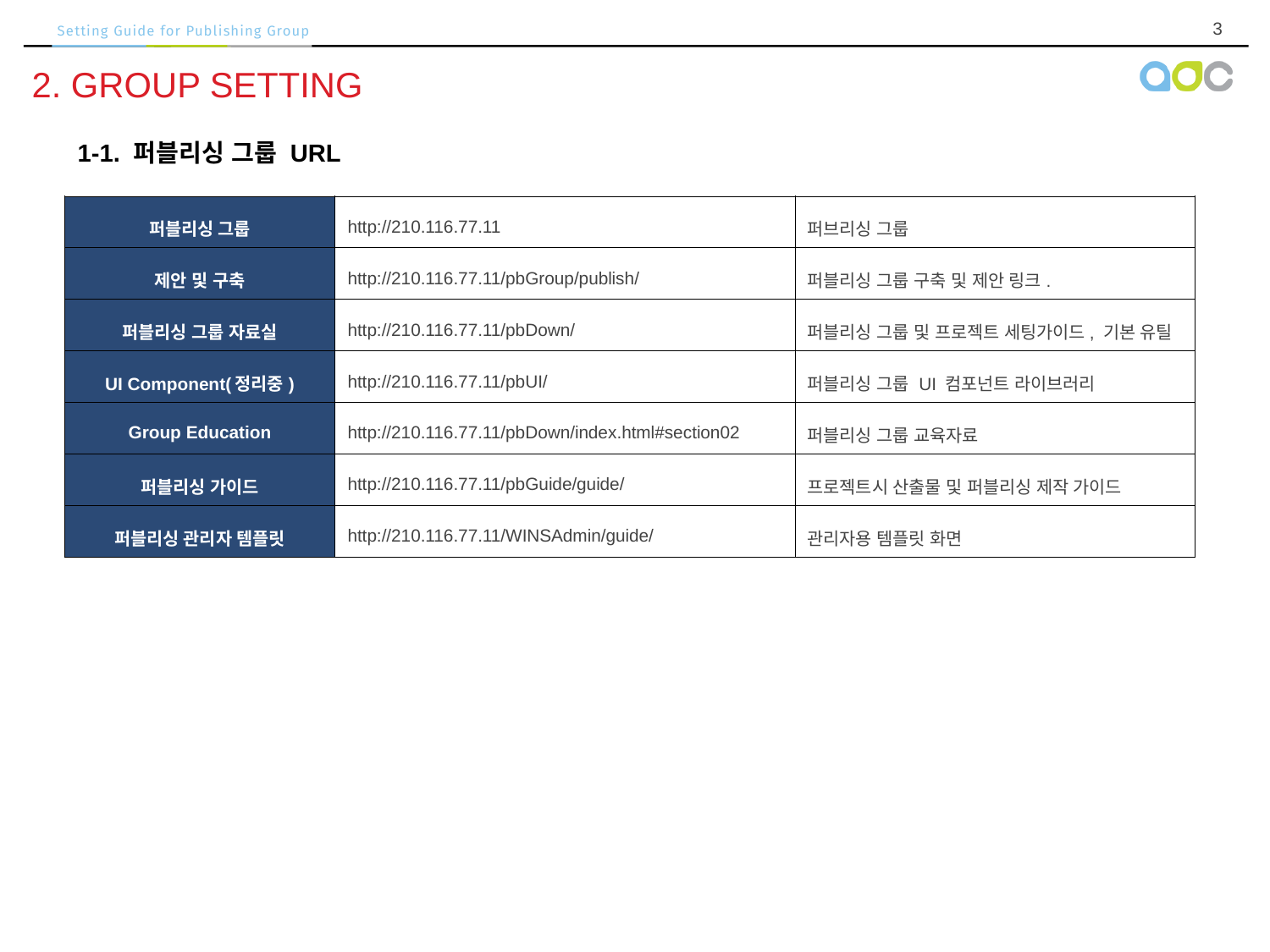

2. GROUP SETTING
1-1. 퍼블리싱 그룹 URL
| 퍼블리싱 그룹 | http://210.116.77.11 | 퍼브리싱 그룹 |
| --- | --- | --- |
| 제안 및 구축 | http://210.116.77.11/pbGroup/publish/ | 퍼블리싱 그룹 구축 및 제안 링크. |
| 퍼블리싱 그룹 자료실 | http://210.116.77.11/pbDown/ | 퍼블리싱 그룹 및 프로젝트 세팅가이드, 기본 유틸 |
| UI Component(정리중) | http://210.116.77.11/pbUI/ | 퍼블리싱 그룹 UI 컴포넌트 라이브러리 |
| Group Education | http://210.116.77.11/pbDown/index.html#section02 | 퍼블리싱 그룹 교육자료 |
| 퍼블리싱 가이드 | http://210.116.77.11/pbGuide/guide/ | 프로젝트시 산출물 및 퍼블리싱 제작 가이드 |
| 퍼블리싱 관리자 템플릿 | http://210.116.77.11/WINSAdmin/guide/ | 관리자용 템플릿 화면 |